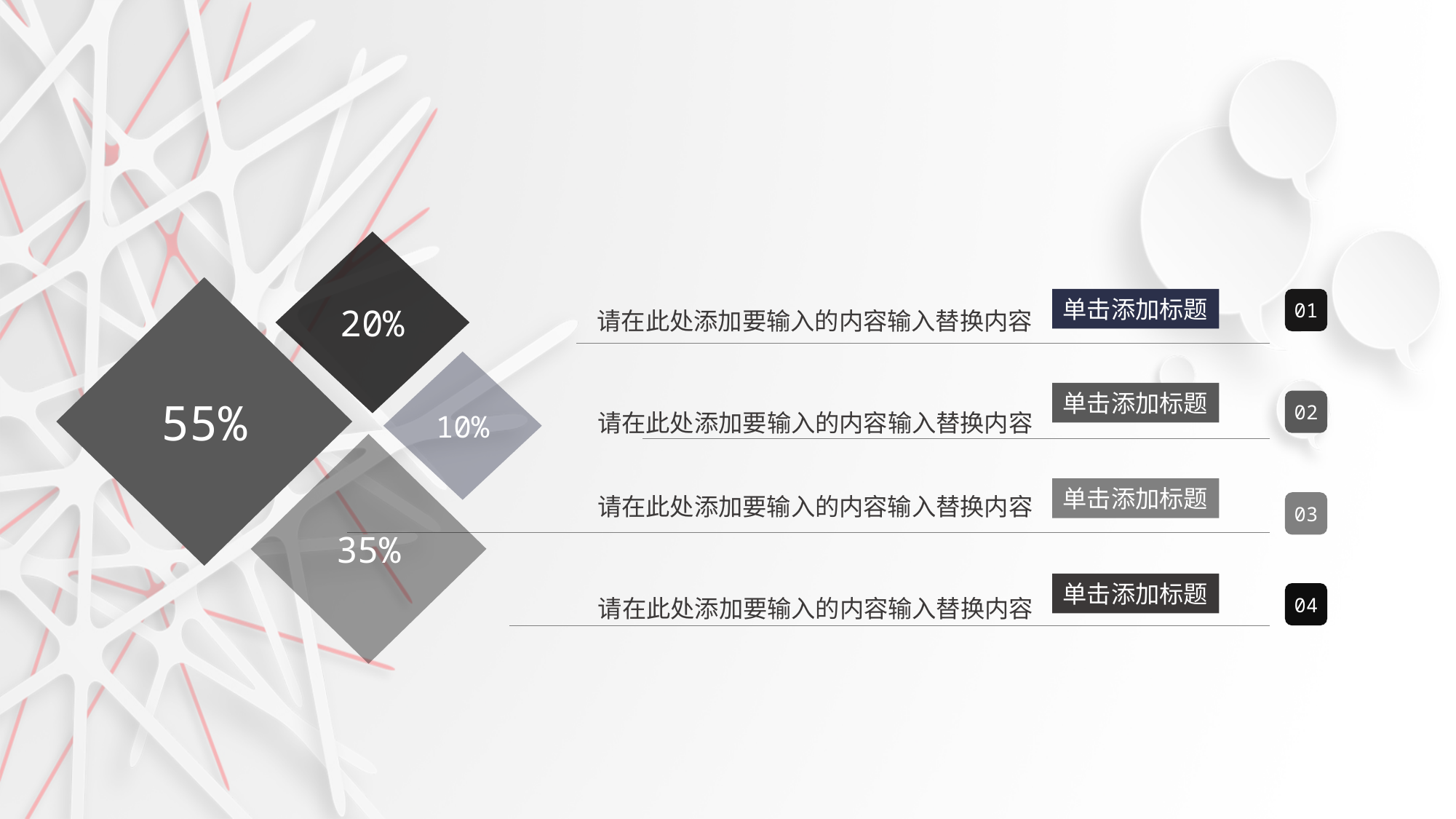

20%
55%
请在此处添加要输入的内容输入替换内容
单击添加标题
01
10%
单击添加标题
请在此处添加要输入的内容输入替换内容
02
35%
请在此处添加要输入的内容输入替换内容
单击添加标题
03
请在此处添加要输入的内容输入替换内容
单击添加标题
04